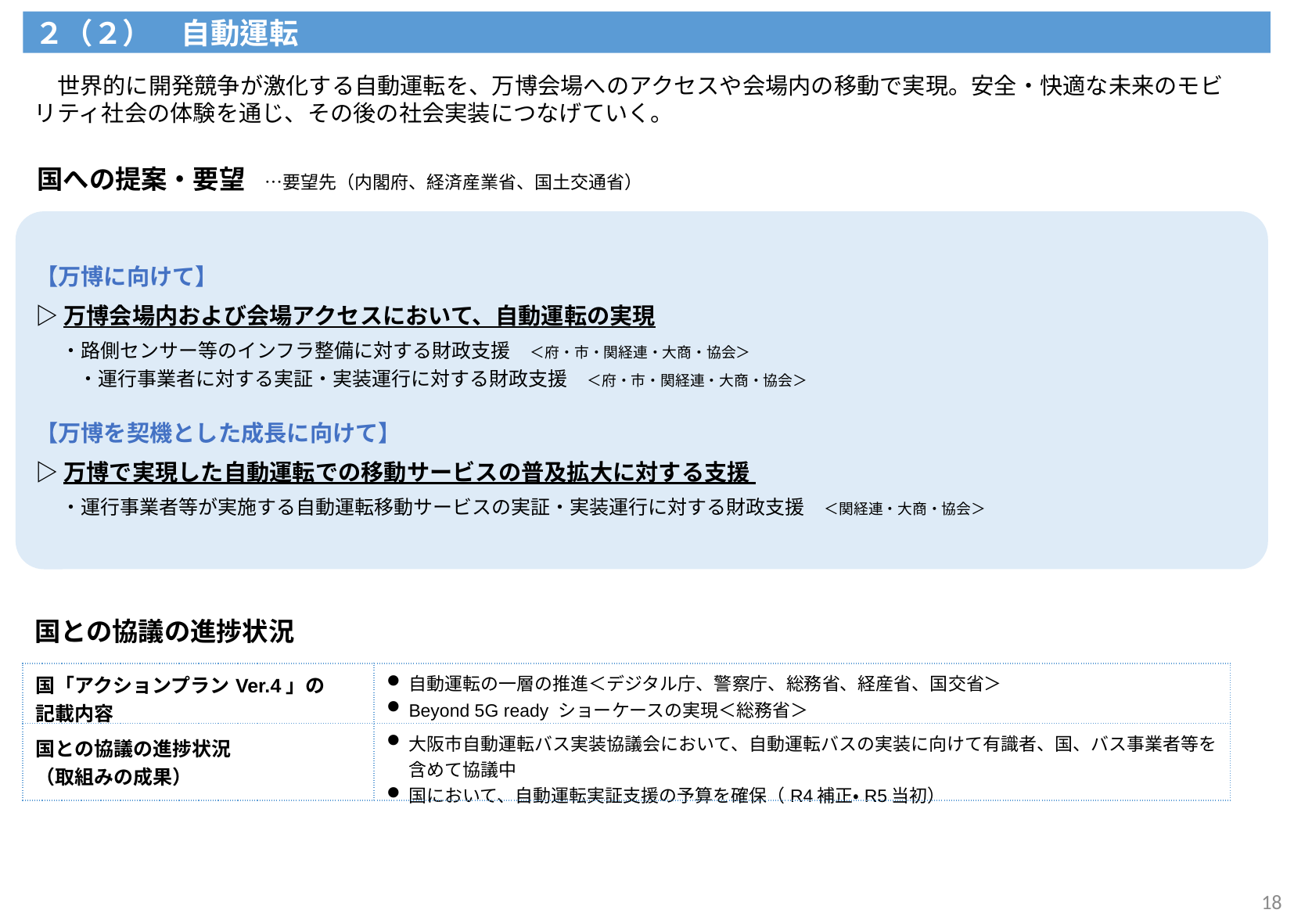

２（２）　自動運転
　世界的に開発競争が激化する自動運転を、万博会場へのアクセスや会場内の移動で実現。安全・快適な未来のモビリティ社会の体験を通じ、その後の社会実装につなげていく。
国への提案・要望　…要望先（内閣府、経済産業省、国土交通省）
【万博に向けて】

▷万博会場内および会場アクセスにおいて、自動運転の実現
     ・路側センサー等のインフラ整備に対する財政支援　＜府・市・関経連・大商・協会＞
　　 ・運行事業者に対する実証・実装運行に対する財政支援　＜府・市・関経連・大商・協会＞

【万博を契機とした成長に向けて】

▷万博で実現した自動運転での移動サービスの普及拡大に対する支援
     ・運行事業者等が実施する自動運転移動サービスの実証・実装運行に対する財政支援　＜関経連・大商・協会＞
国との協議の進捗状況
| 国「アクションプランVer.4」の 記載内容 | 自動運転の一層の推進＜デジタル庁、警察庁、総務省、経産省、国交省＞ Beyond 5G ready ショーケースの実現＜総務省＞ |
| --- | --- |
| 国との協議の進捗状況 （取組みの成果） | 大阪市自動運転バス実装協議会において、自動運転バスの実装に向けて有識者、国、バス事業者等を含めて協議中 国において、自動運転実証支援の予算を確保（R4補正・R5当初） |

18